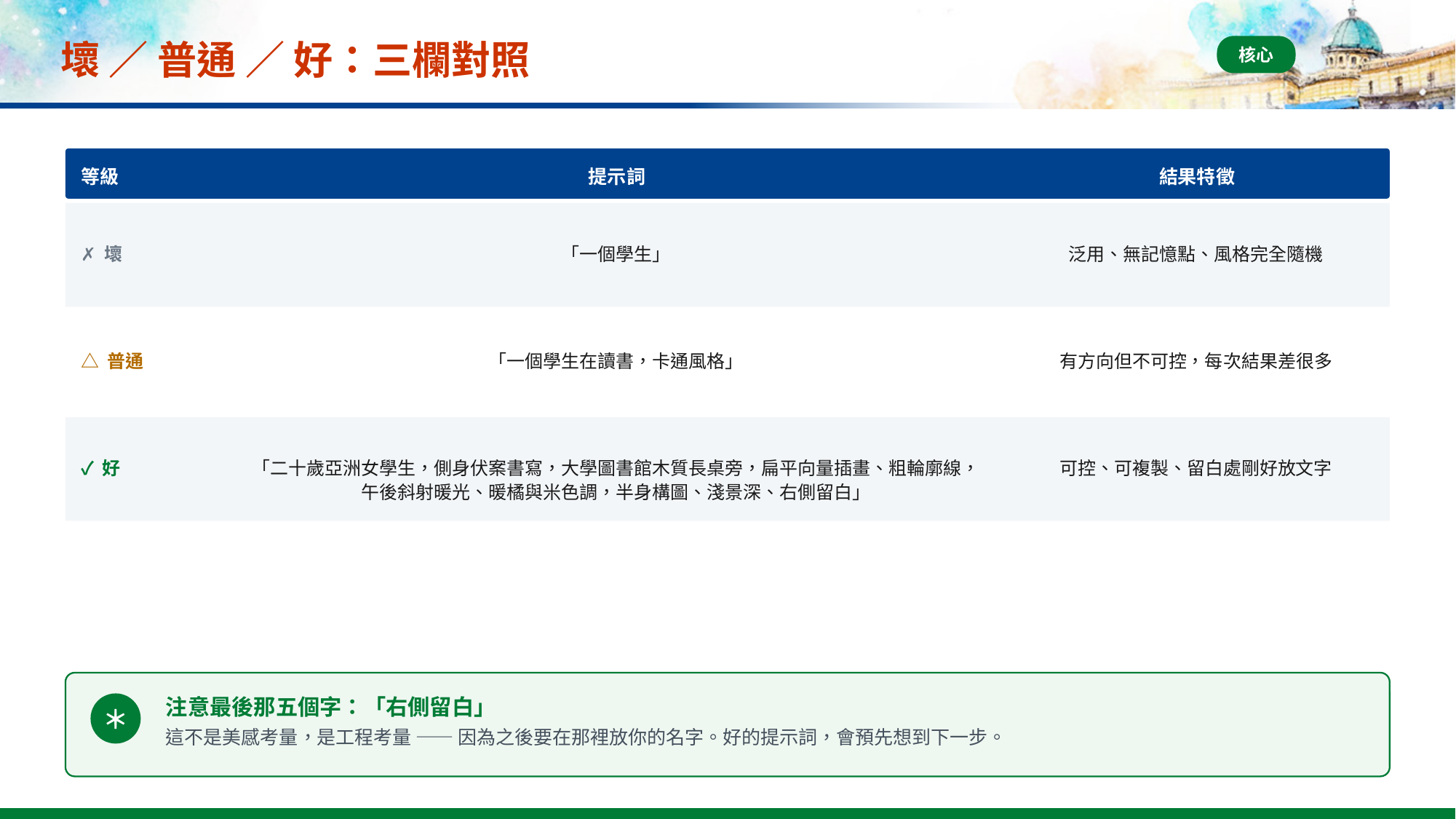

# 壞 ／ 普通 ／ 好：三欄對照
核心

等級
提示詞
結果特徵

✗ 壞
「一個學生」
泛用、無記憶點、風格完全隨機
△ 普通
「一個學生在讀書，卡通風格」
有方向但不可控，每次結果差很多

✓ 好
「二十歲亞洲女學生，側身伏案書寫，大學圖書館木質長桌旁，扁平向量插畫、粗輪廓線，午後斜射暖光、暖橘與米色調，半身構圖、淺景深、右側留白」
可控、可複製、留白處剛好放文字

注意最後那五個字：「右側留白」
＊
這不是美感考量，是工程考量 —— 因為之後要在那裡放你的名字。好的提示詞，會預先想到下一步。